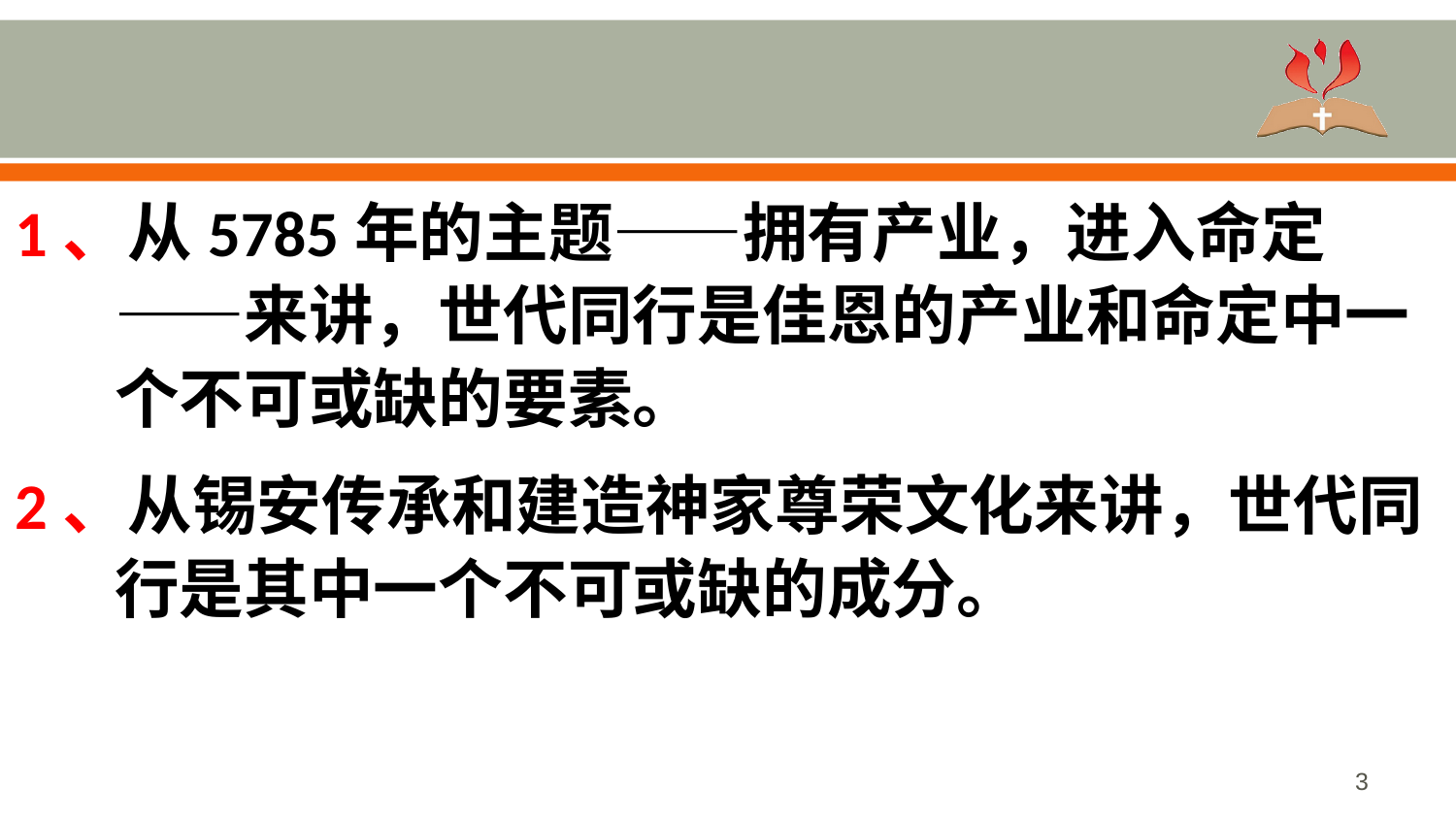

1、从5785年的主题——拥有产业，进入命定——来讲，世代同行是佳恩的产业和命定中一个不可或缺的要素。
2、从锡安传承和建造神家尊荣文化来讲，世代同行是其中一个不可或缺的成分。

3